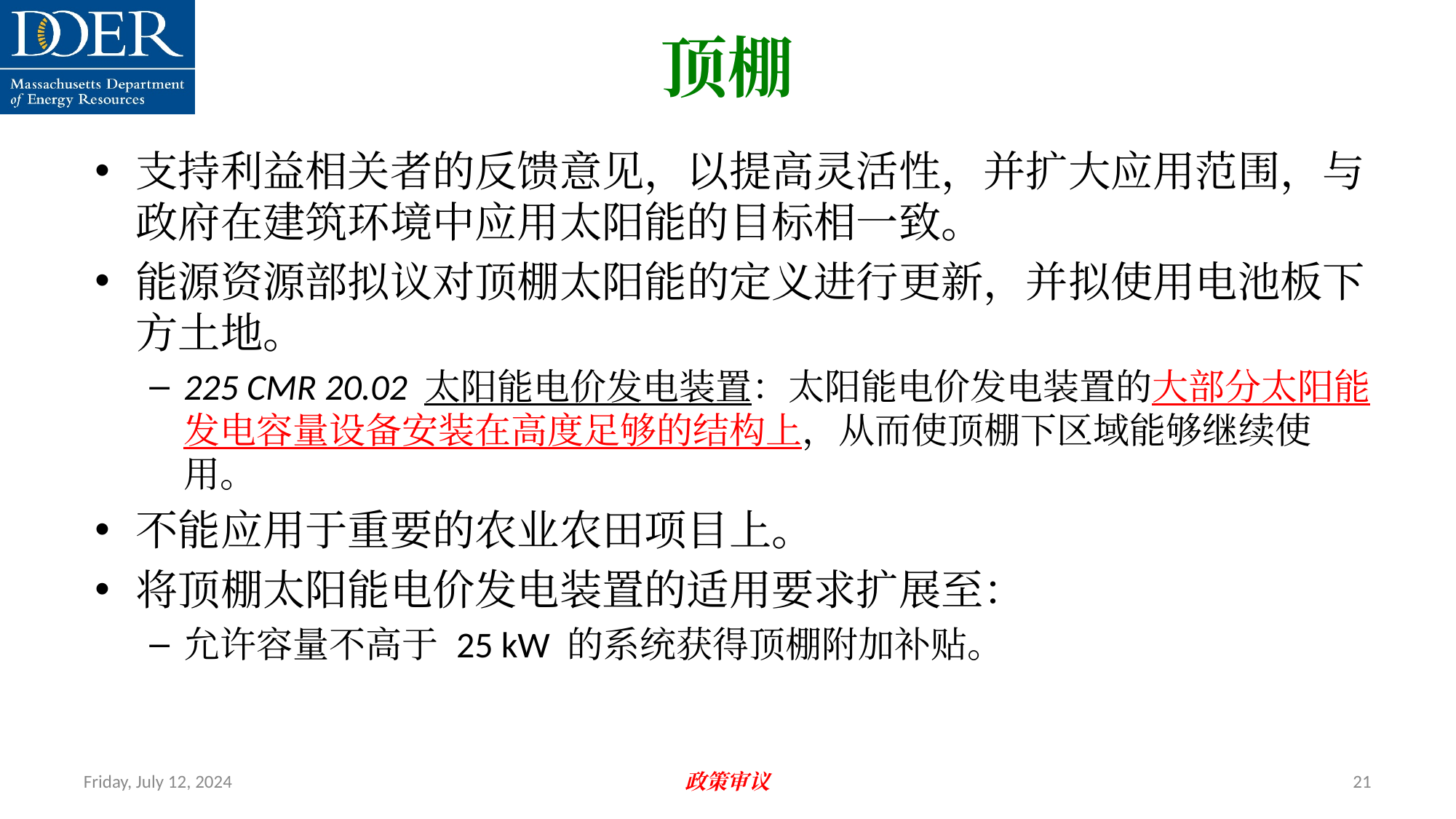

顶棚
支持利益相关者的反馈意见，以提高灵活性，并扩大应用范围，与政府在建筑环境中应用太阳能的目标相一致。
能源资源部拟议对顶棚太阳能的定义进行更新，并拟使用电池板下方土地。
225 CMR 20.02 太阳能电价发电装置：太阳能电价发电装置的大部分太阳能发电容量设备安装在高度足够的结构上，从而使顶棚下区域能够继续使用。
不能应用于重要的农业农田项目上。
将顶棚太阳能电价发电装置的适用要求扩展至：
允许容量不高于 25 kW 的系统获得顶棚附加补贴。
Friday, July 12, 2024
政策审议
21